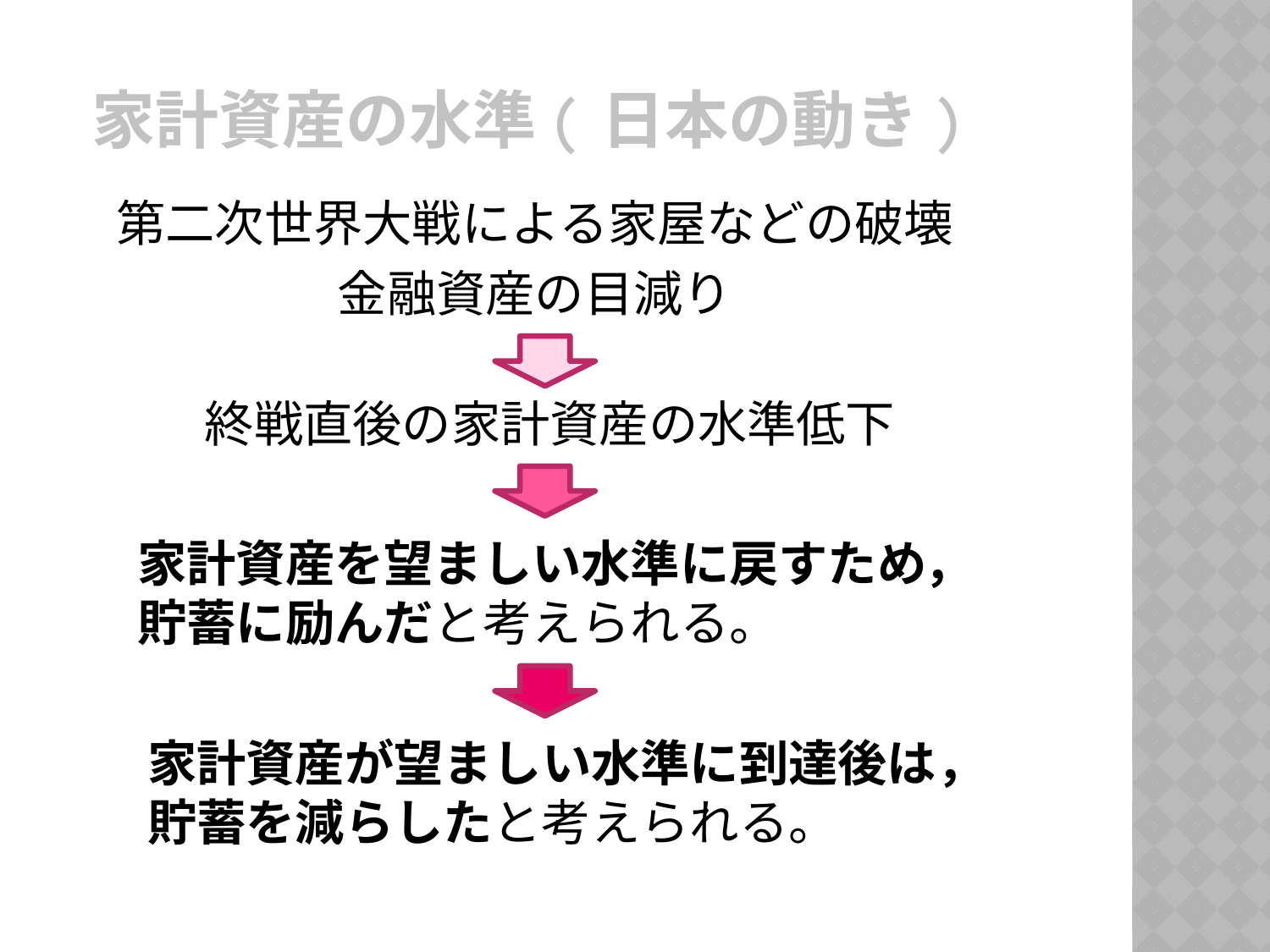

# 家計資産の水準(日本の動き)
第二次世界大戦による家屋などの破壊
金融資産の目減り

終戦直後の家計資産の水準低下

家計資産を望ましい水準に戻すため，貯蓄に励んだと考えられる。

家計資産が望ましい水準に到達後は，貯蓄を減らしたと考えられる。